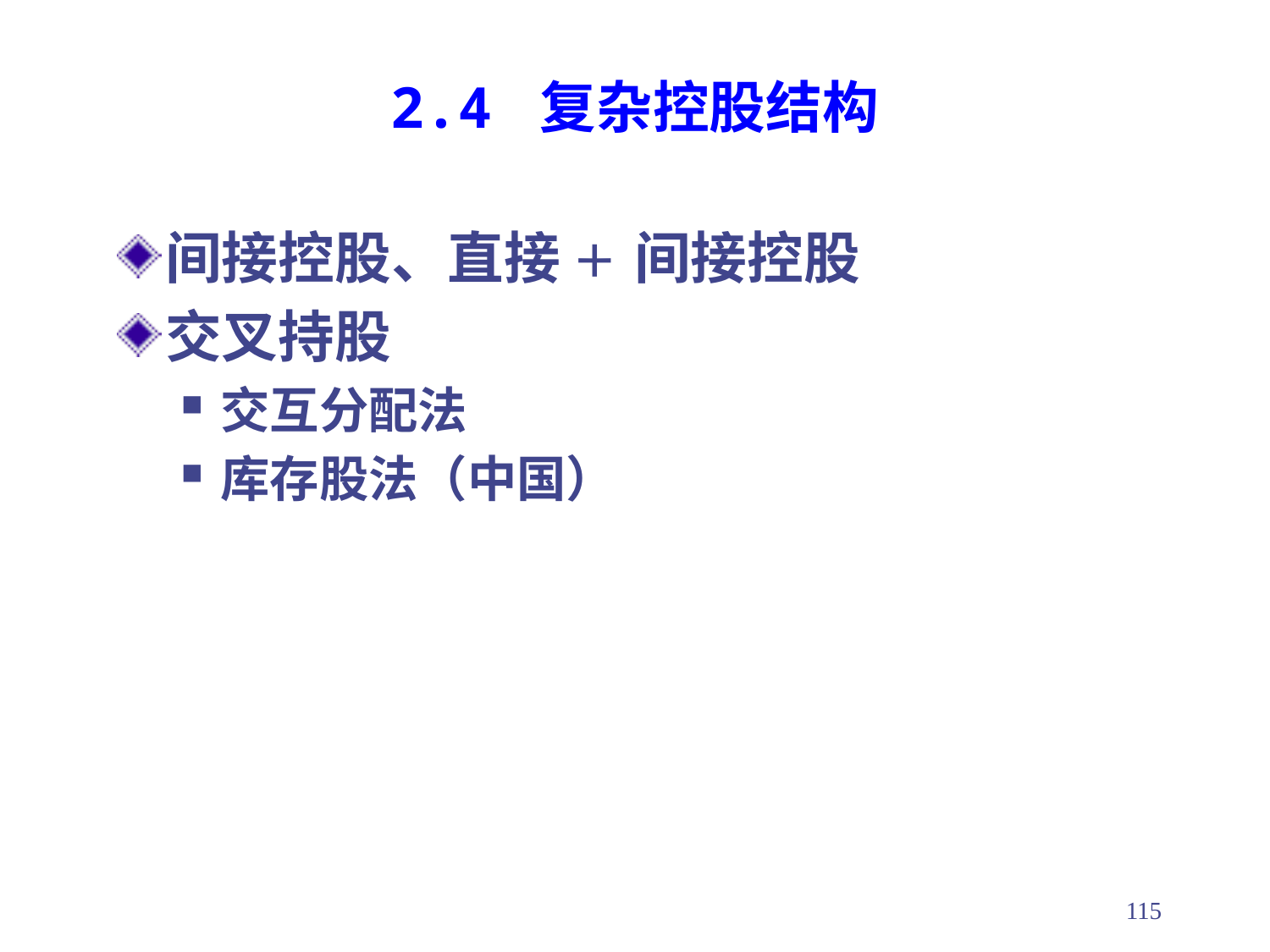

# 2.4 复杂控股结构
间接控股、直接+间接控股
交叉持股
交互分配法
库存股法（中国）
115